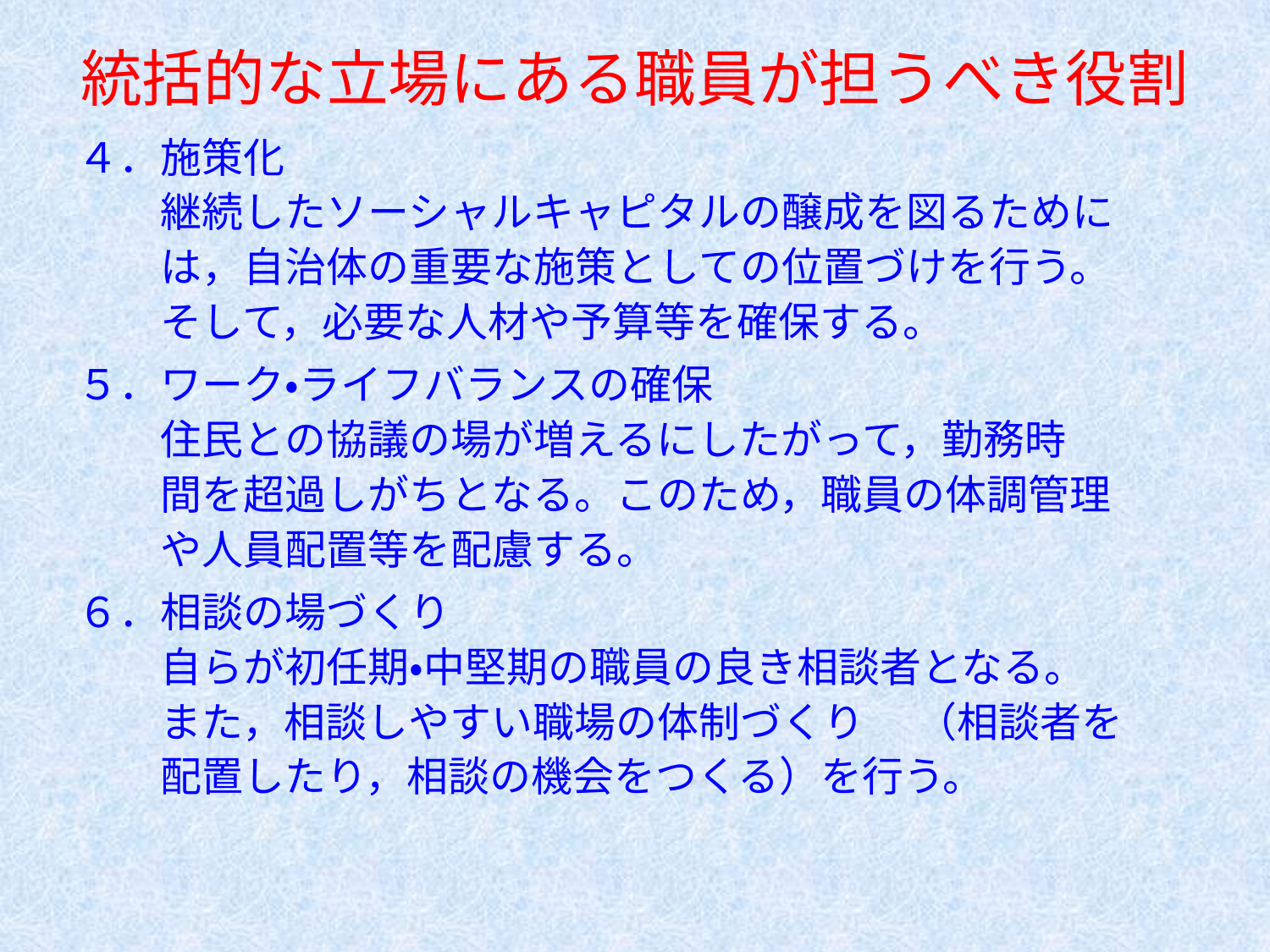

# 統括的な立場にある職員が担うべき役割
４．施策化
　　継続したソーシャルキャピタルの醸成を図るために
　　は，自治体の重要な施策としての位置づけを行う。
　　そして，必要な人材や予算等を確保する。
５．ワーク・ライフバランスの確保
　　住民との協議の場が増えるにしたがって，勤務時
　　間を超過しがちとなる。このため，職員の体調管理
　　や人員配置等を配慮する。
６．相談の場づくり
　　自らが初任期・中堅期の職員の良き相談者となる。
　　また，相談しやすい職場の体制づくり　 （相談者を
　　配置したり，相談の機会をつくる）を行う。